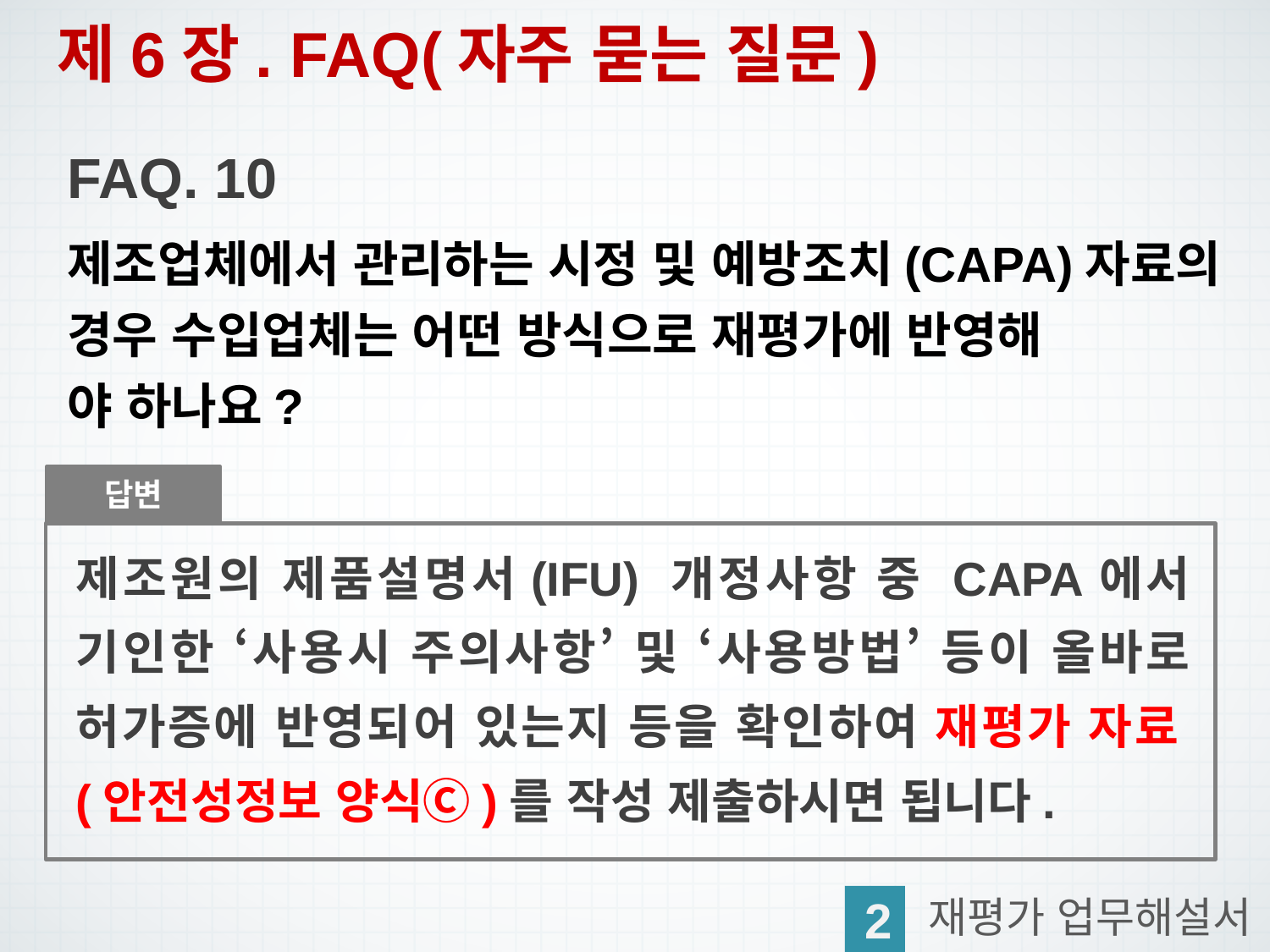

제6장. FAQ(자주 묻는 질문)

FAQ. 10
제조업체에서 관리하는 시정 및 예방조치(CAPA)자료의 경우 수입업체는 어떤 방식으로 재평가에 반영해
야 하나요?
답변

제조원의 제품설명서(IFU) 개정사항 중 CAPA에서 기인한 ‘사용시 주의사항’ 및 ‘사용방법’ 등이 올바로 허가증에 반영되어 있는지 등을 확인하여 재평가 자료(안전성정보 양식Ⓒ)를 작성 제출하시면 됩니다.

2
재평가 업무해설서